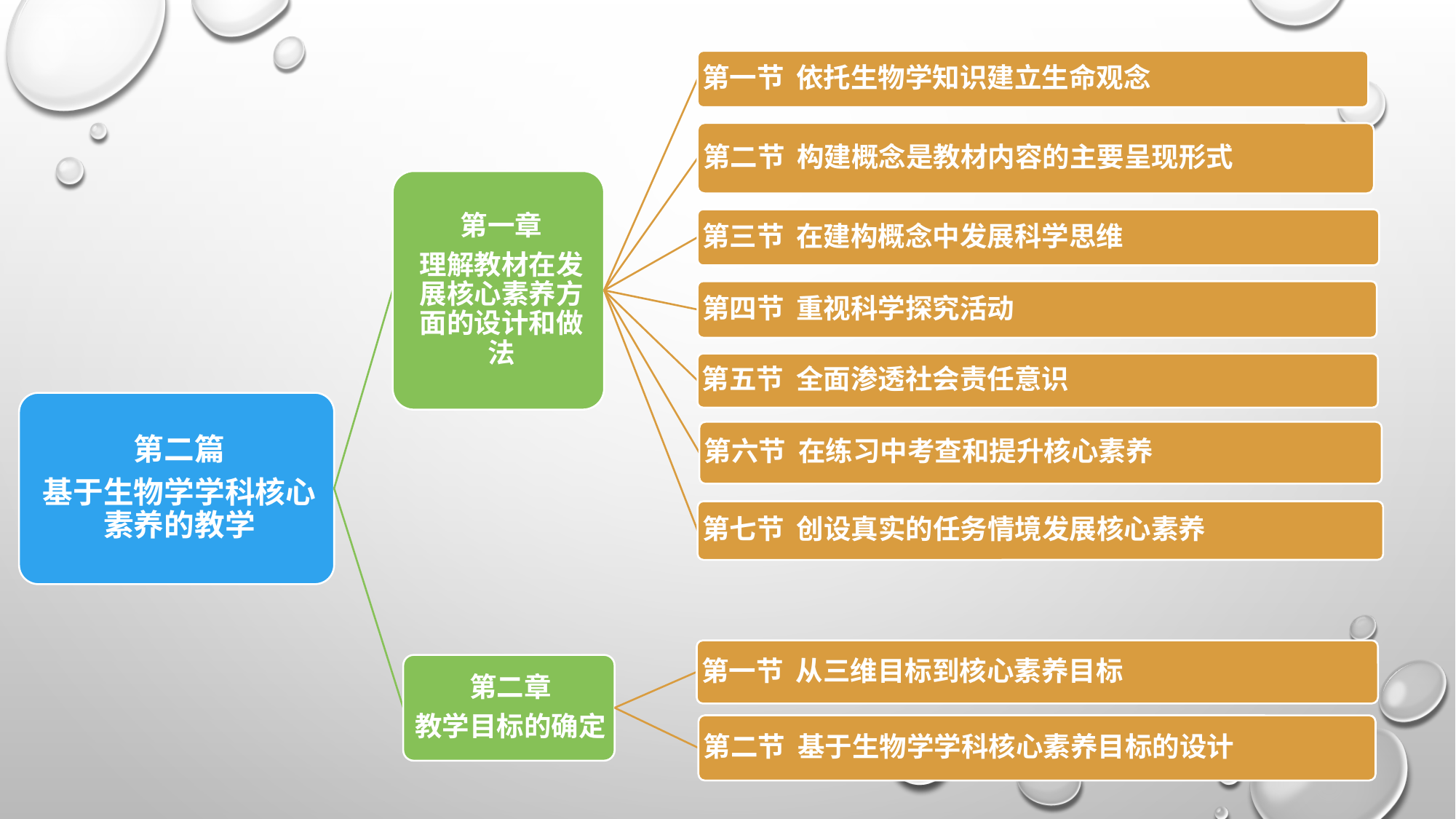

第二篇
基于生物学学科核心素养的教学

第一章
理解教材在发展核心素养方面的设计和做法

第一节  依托生物学知识建立生命观念

第二节  构建概念是教材内容的主要呈现形式

第三节  在建构概念中发展科学思维

第四节  重视科学探究活动

第五节  全面渗透社会责任意识

第六节  在练习中考查和提升核心素养

第七节  创设真实的任务情境发展核心素养

第二章
教学目标的确定

第一节  从三维目标到核心素养目标

第二节  基于生物学学科核心素养目标的设计